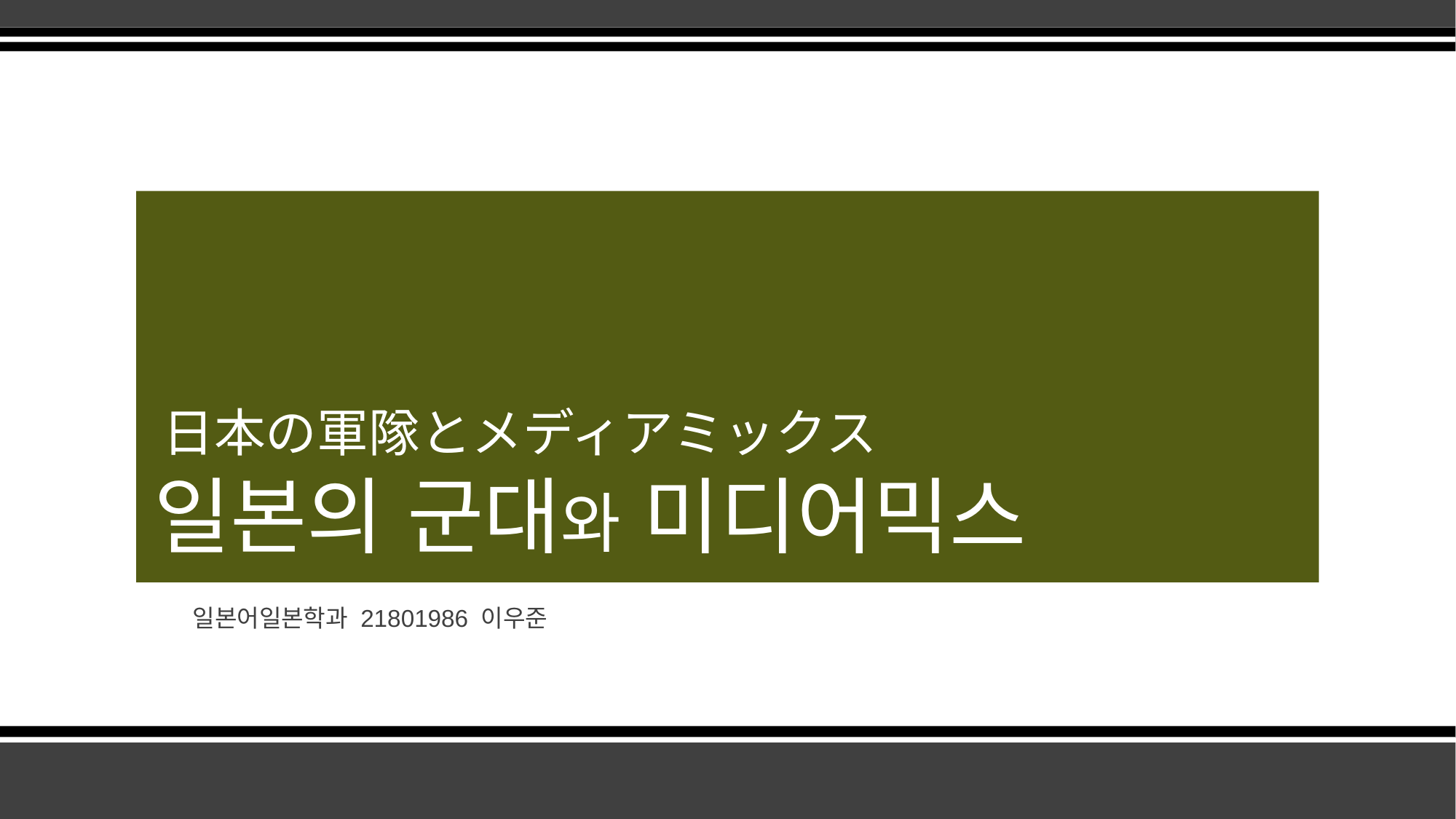

日本の軍隊とメディアミックス

일본의 군대와 미디어믹스
일본어일본학과 21801986 이우준